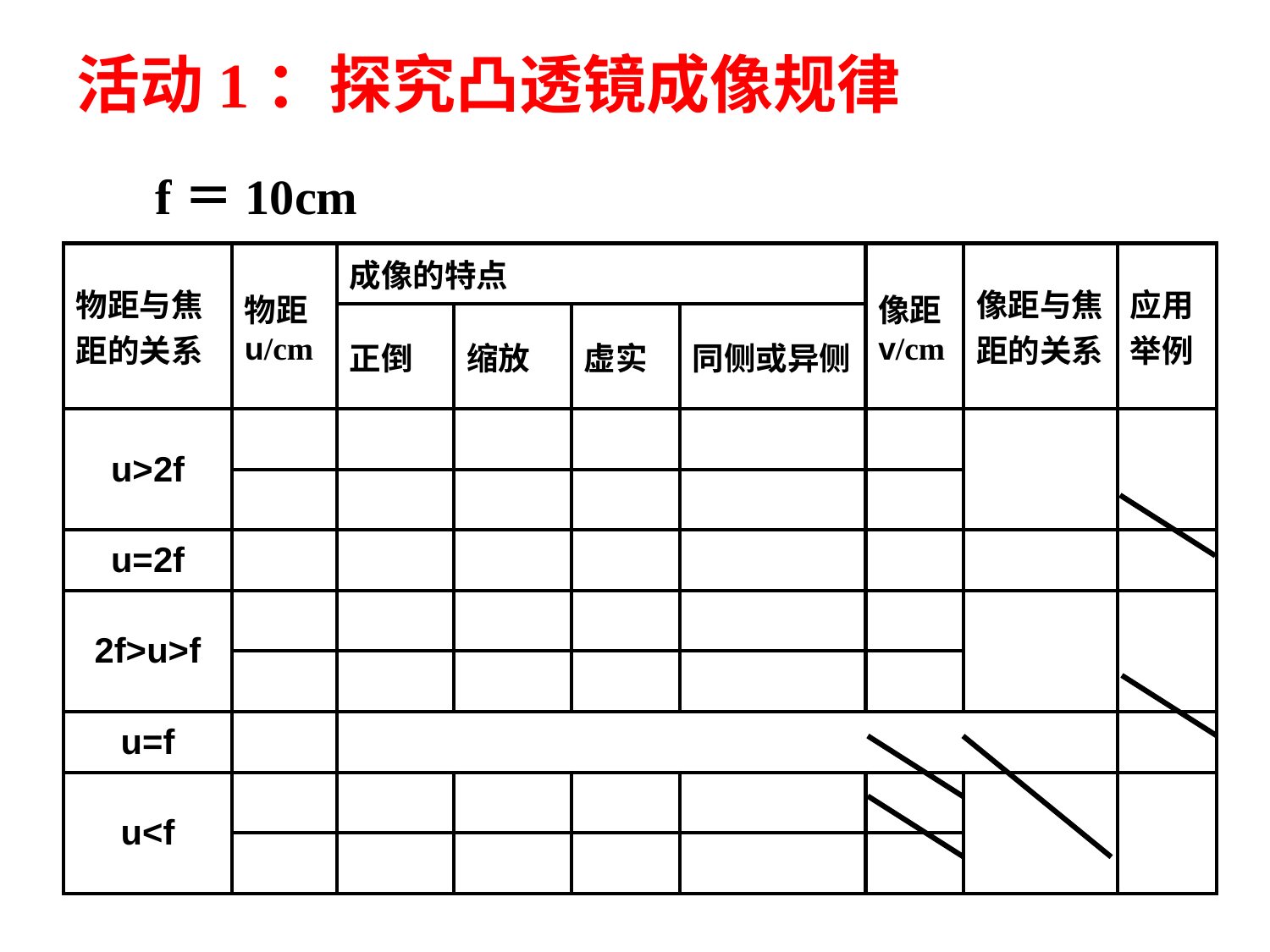

# 活动1：探究凸透镜成像规律
f＝10cm
| 物距与焦距的关系 | 物距 u/cm | 成像的特点 |  |  |  | 像距 v/cm | 像距与焦距的关系 | 应用举例 |
| --- | --- | --- | --- | --- | --- | --- | --- | --- |
|  |  | 正倒 | 缩放 | 虚实 | 同侧或异侧 |  |  |  |
| u>2f |  |  |  |  |  |  |  |  |
|  |  |  |  |  |  |  |  |  |
| u=2f |  |  |  |  |  |  |  |  |
| 2f>u>f |  |  |  |  |  |  |  |  |
|  |  |  |  |  |  |  |  |  |
| u=f |  |  |  |  |  |  |  |  |
| u<f |  |  |  |  |  |  |  |  |
|  |  |  |  |  |  |  |  |  |